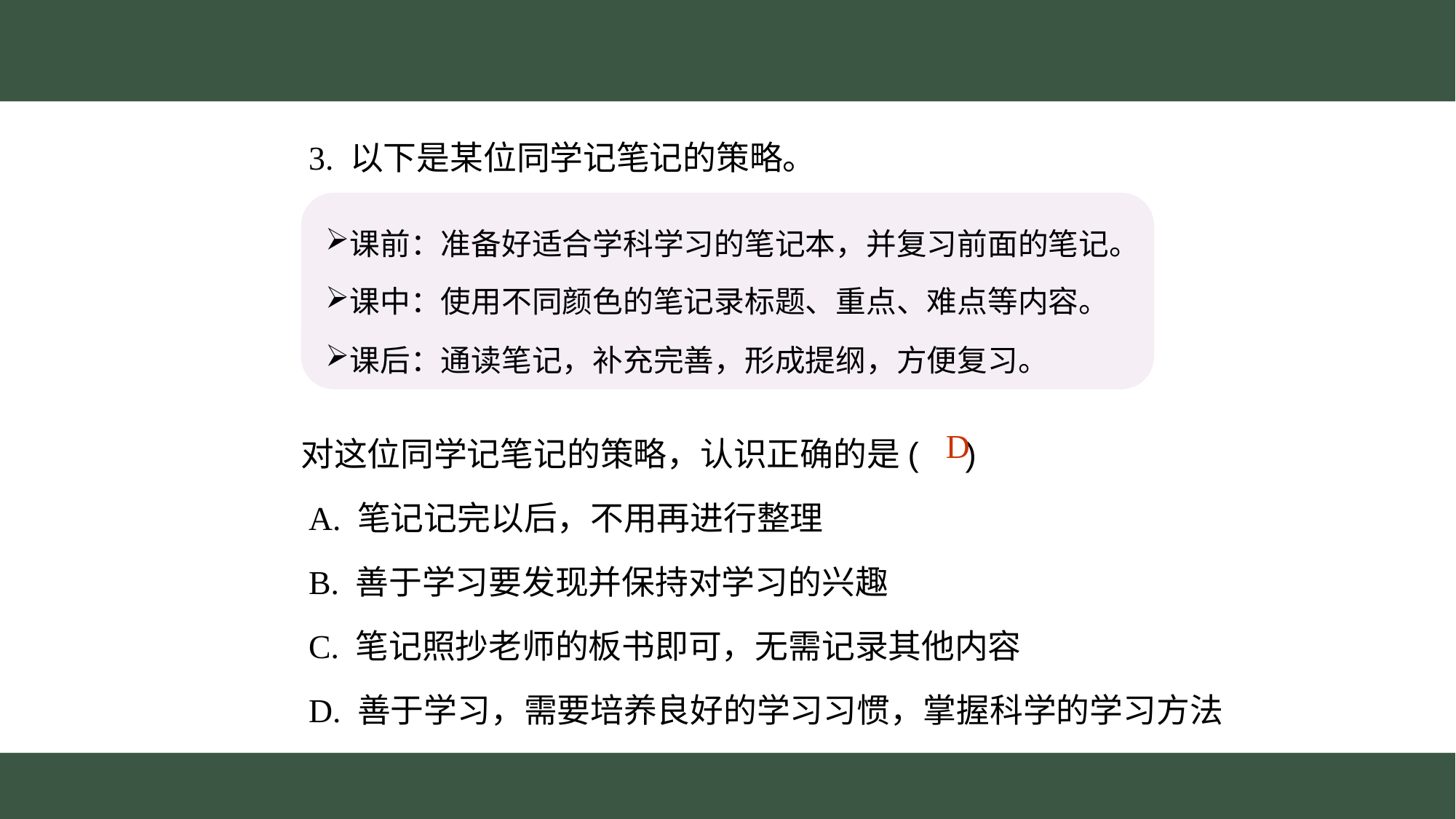

3. 以下是某位同学记笔记的策略。

　　对这位同学记笔记的策略，认识正确的是(     )
　　A. 笔记记完以后，不用再进行整理
　　B. 善于学习要发现并保持对学习的兴趣
　　C. 笔记照抄老师的板书即可，无需记录其他内容
　　D. 善于学习，需要培养良好的学习习惯，掌握科学的学习方法

课前：准备好适合学科学习的笔记本，并复习前面的笔记。
课中：使用不同颜色的笔记录标题、重点、难点等内容。
课后：通读笔记，补充完善，形成提纲，方便复习。
D